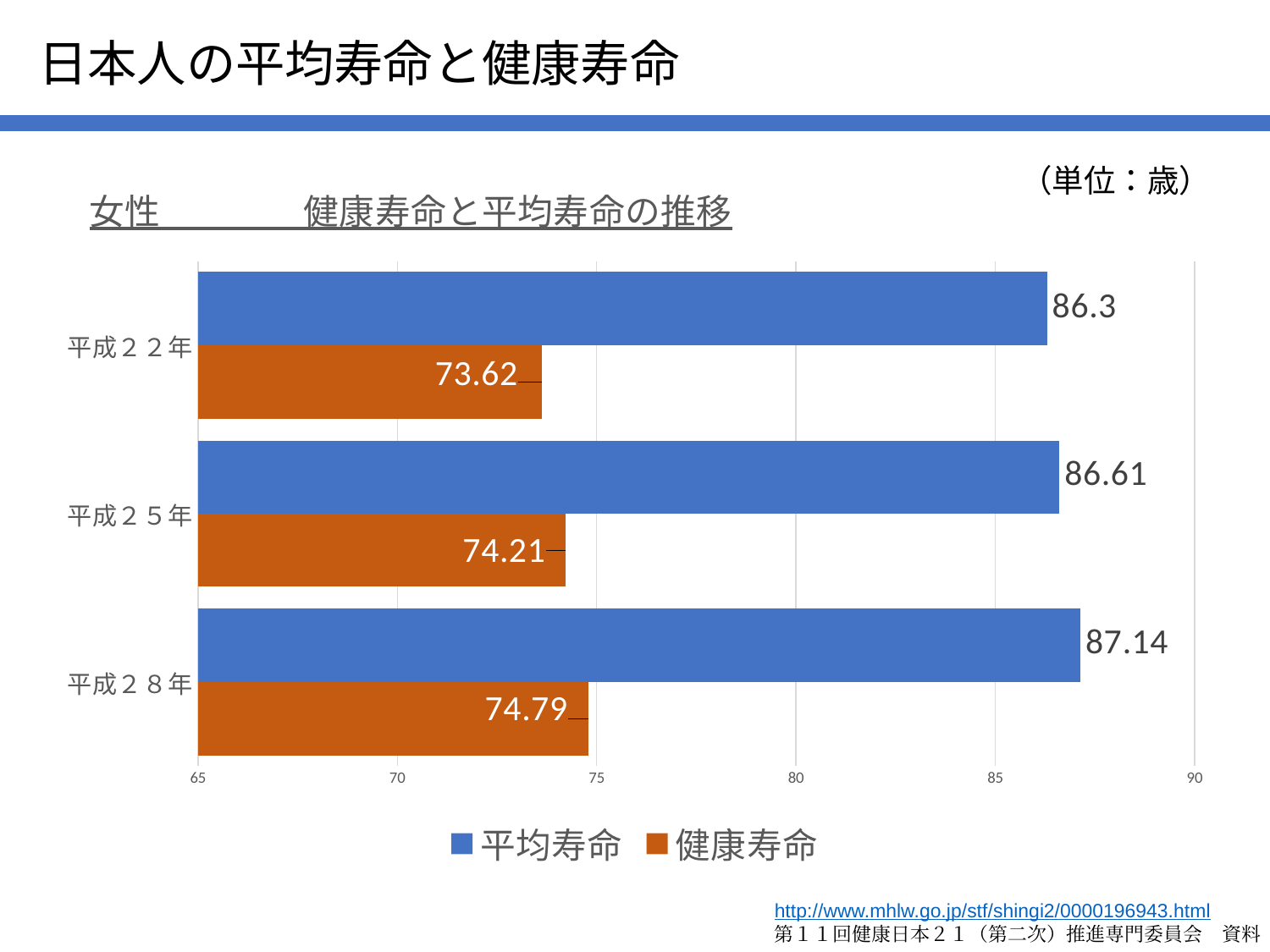

日本人の平均寿命と健康寿命

### Chart: 女性　　　　健康寿命と平均寿命の推移

| Category | 健康寿命 | 平均寿命 |
|---|---|---|
| 平成２８年 | 74.79 | 87.14 |
| 平成２５年 | 74.21 | 86.61 |
| 平成２２年 | 73.62 | 86.3 |
（単位：歳）
http://www.mhlw.go.jp/stf/shingi2/0000196943.html
第１１回健康日本２１（第二次）推進専門委員会　資料